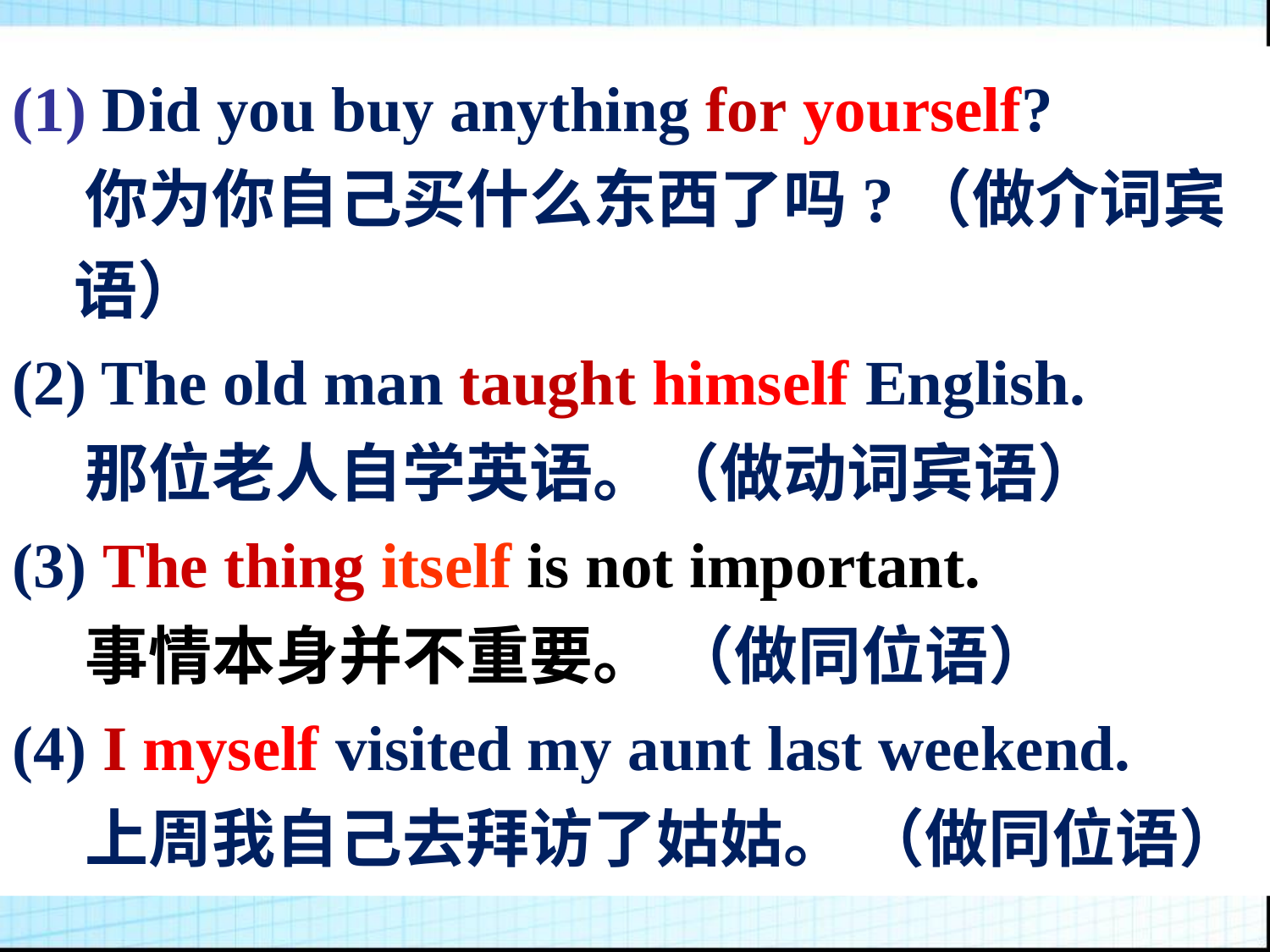

(1) Did you buy anything for yourself?
    你为你自己买什么东西了吗?（做介词宾语）
(2) The old man taught himself English.
    那位老人自学英语。（做动词宾语）
(3) The thing itself is not important.
    事情本身并不重要。 （做同位语）
(4) I myself visited my aunt last weekend.
    上周我自己去拜访了姑姑。 （做同位语）